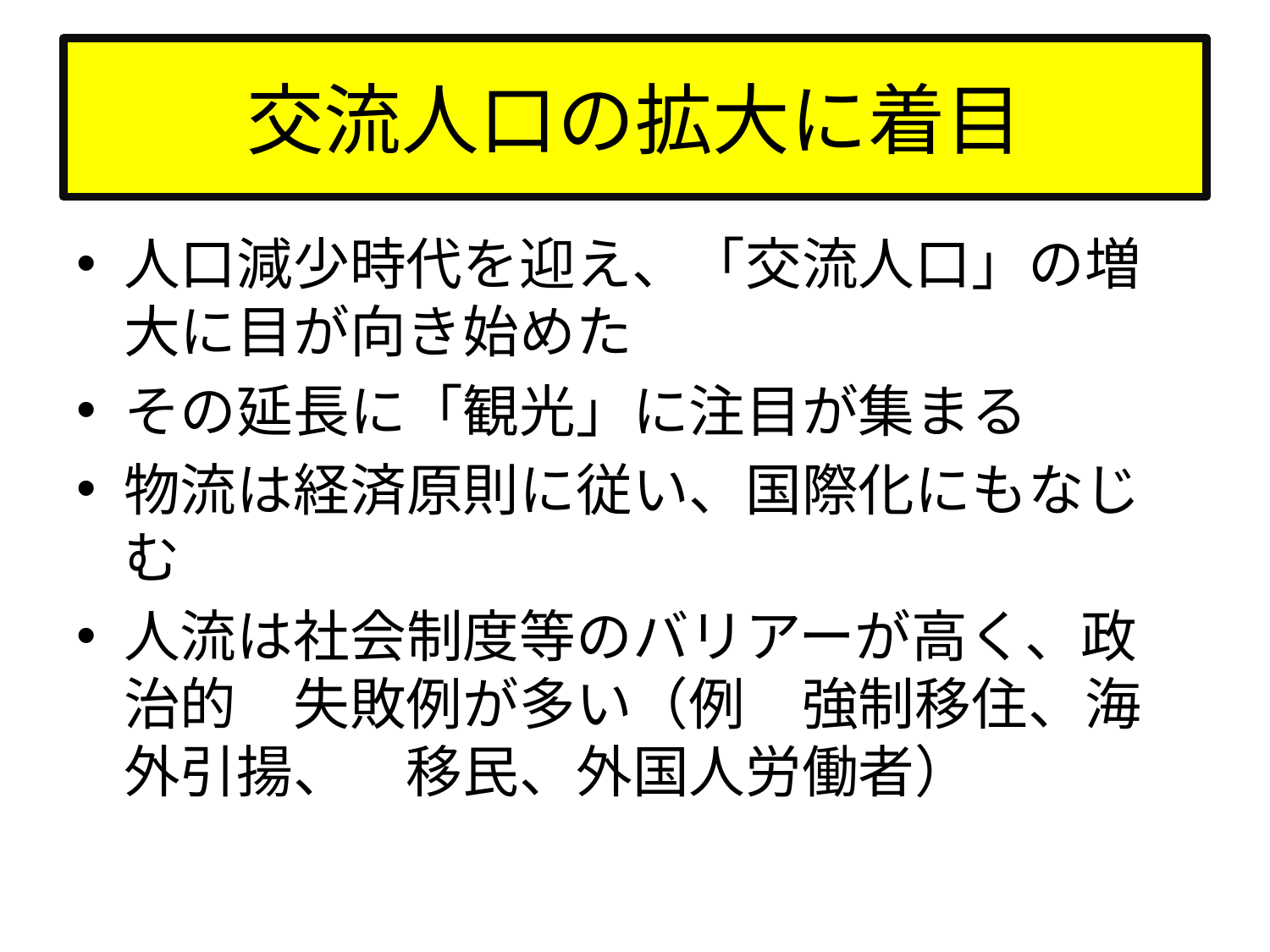

# 交流人口の拡大に着目
人口減少時代を迎え、「交流人口」の増大に目が向き始めた
その延長に「観光」に注目が集まる
物流は経済原則に従い、国際化にもなじむ
人流は社会制度等のバリアーが高く、政治的　失敗例が多い（例　強制移住、海外引揚、　移民、外国人労働者）